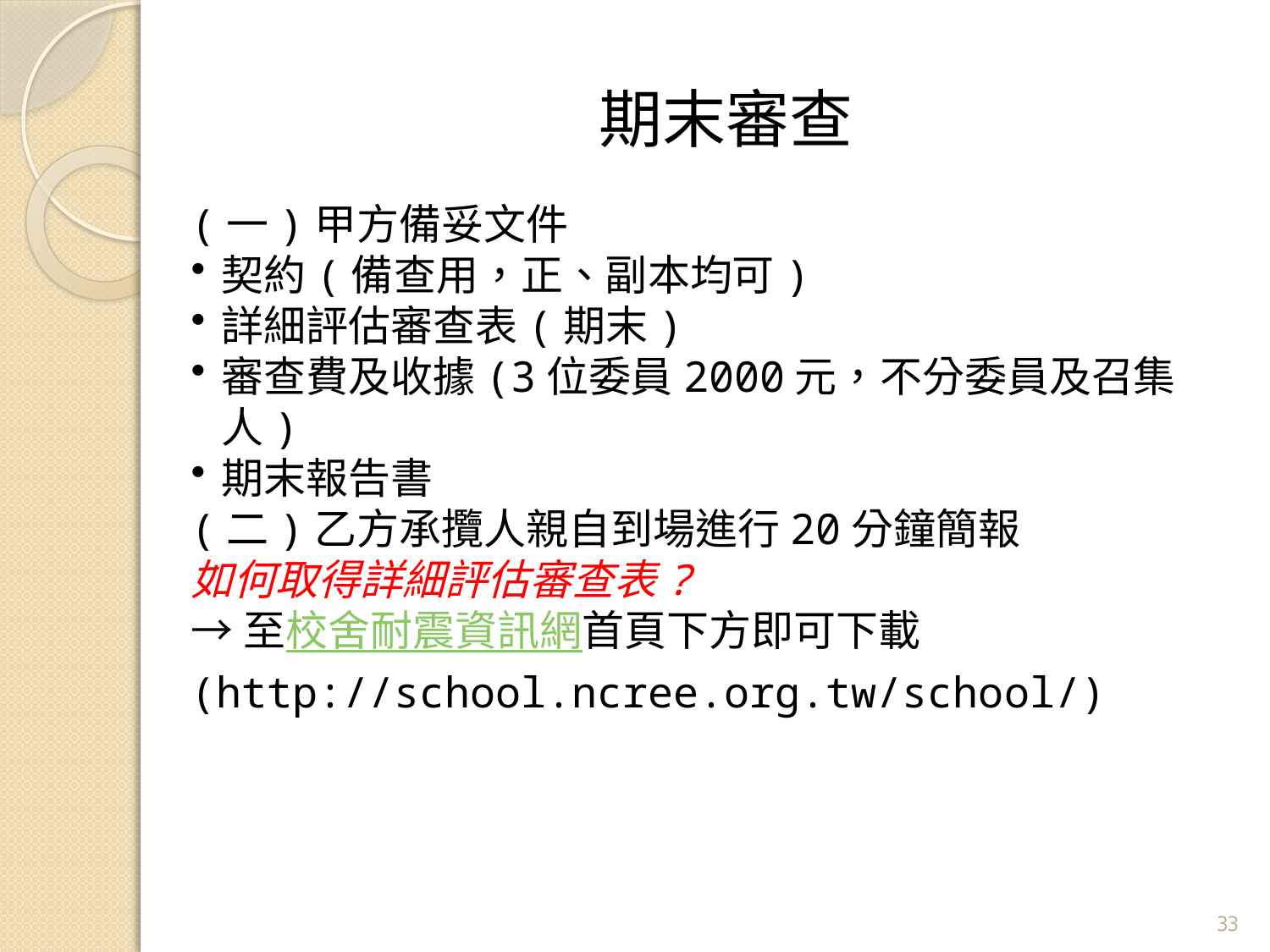

# 期末審查
(一)甲方備妥文件
契約(備查用，正、副本均可)
詳細評估審查表(期末)
審查費及收據(3位委員2000元，不分委員及召集人)
期末報告書
(二)乙方承攬人親自到場進行20分鐘簡報
如何取得詳細評估審查表?
→至校舍耐震資訊網首頁下方即可下載
(http://school.ncree.org.tw/school/)

33